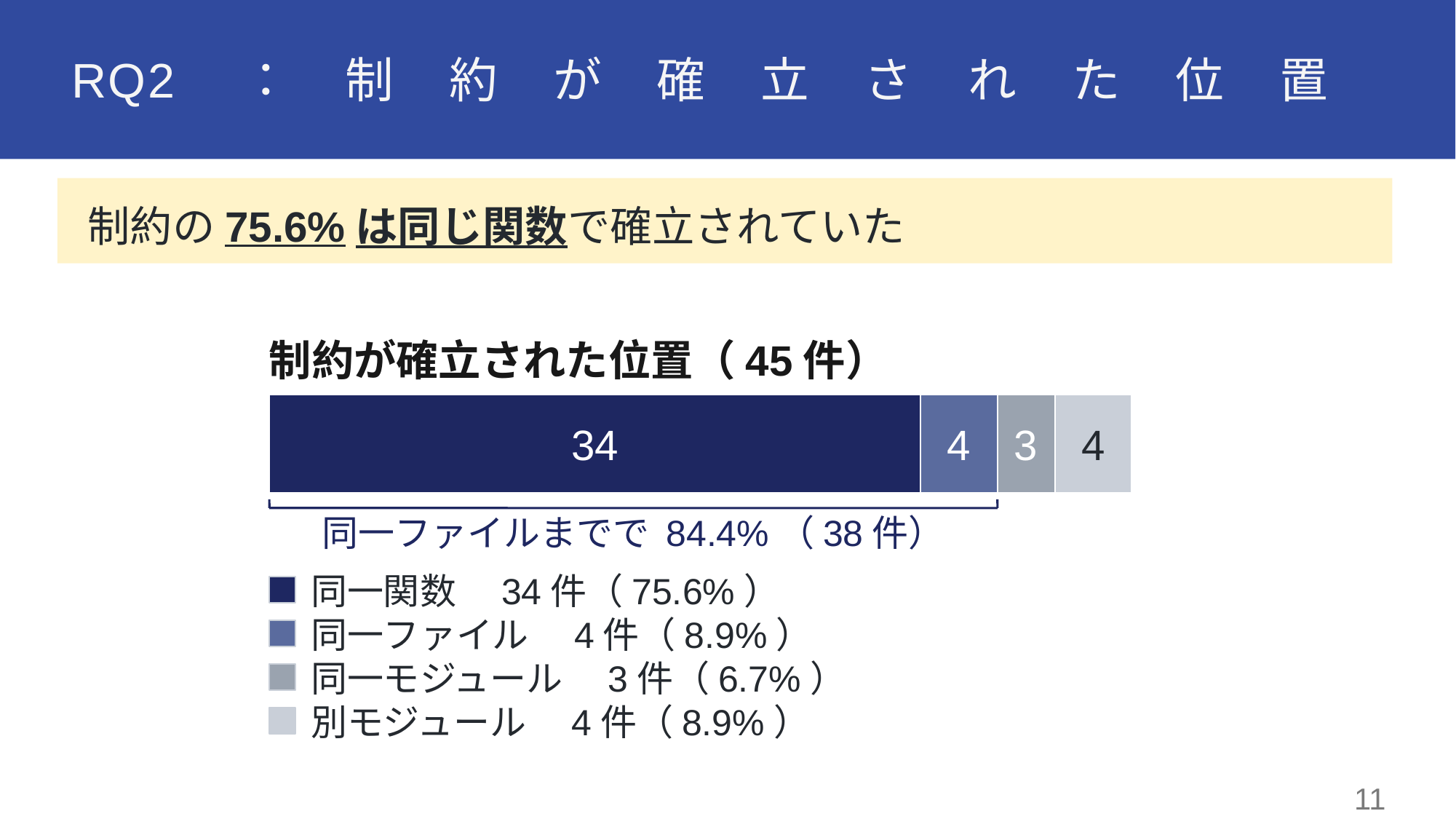

# RQ2：制約が確立された位置
 制約の75.6%は同じ関数で確立されていた
制約が確立された位置（45件）

34

4

3

4

同一ファイルまでで 84.4%（38件）
同一関数　34件（75.6%）

同一ファイル　4件（8.9%）

同一モジュール　3件（6.7%）

別モジュール　4件（8.9%）

11